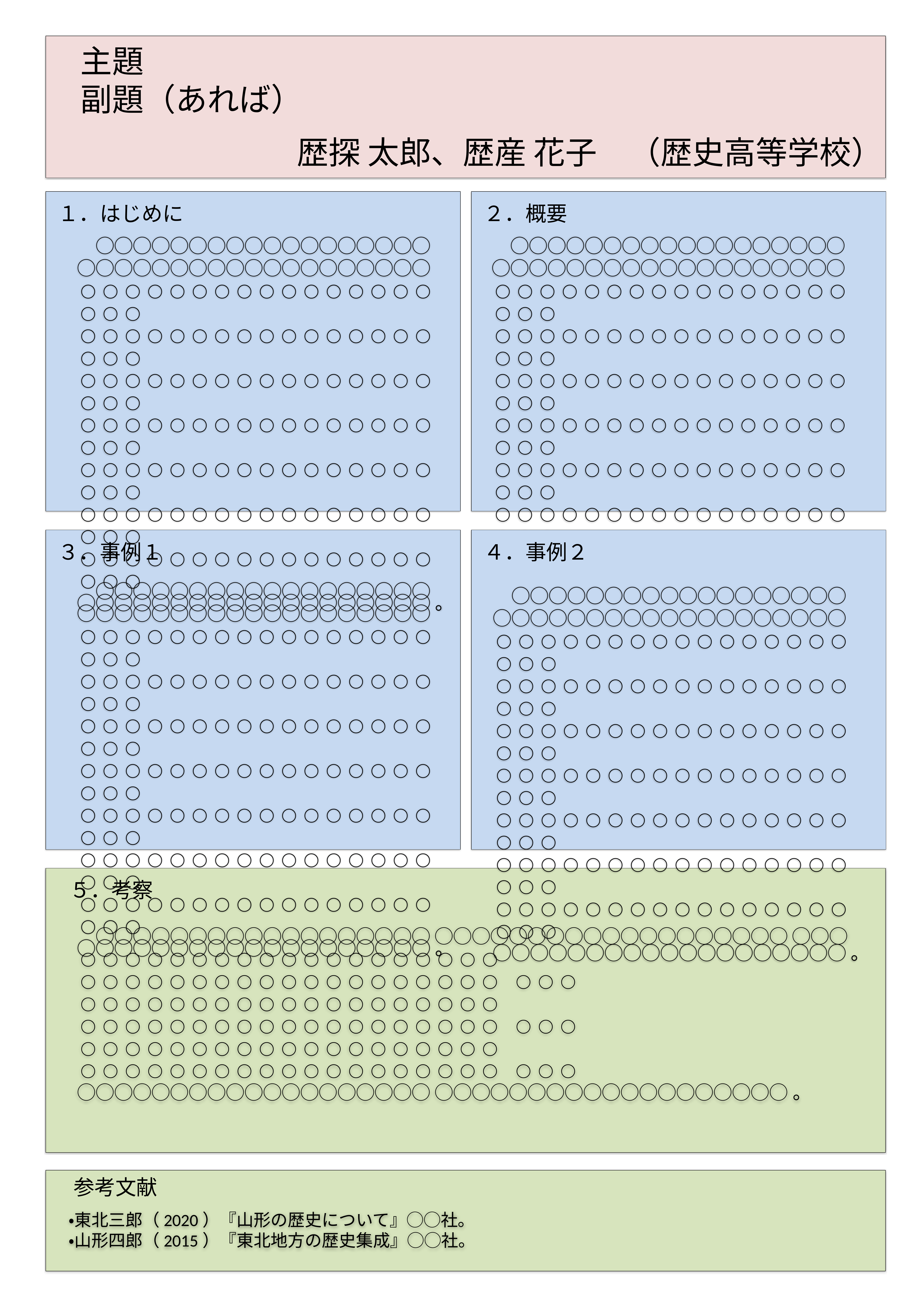

主題
　副題（あれば）

　歴探 太郎、歴産 花子　（歴史高等学校）

　　　１．はじめに

　　　２．概要
　◯◯◯◯◯◯◯◯◯◯◯◯◯◯◯◯◯◯ ◯◯◯◯◯◯◯◯◯◯◯◯◯◯◯◯◯◯◯
◯◯◯◯◯◯◯◯◯◯◯◯◯◯◯◯◯◯◯
◯◯◯◯◯◯◯◯◯◯◯◯◯◯◯◯◯◯◯
◯◯◯◯◯◯◯◯◯◯◯◯◯◯◯◯◯◯◯
◯◯◯◯◯◯◯◯◯◯◯◯◯◯◯◯◯◯◯
◯◯◯◯◯◯◯◯◯◯◯◯◯◯◯◯◯◯◯
◯◯◯◯◯◯◯◯◯◯◯◯◯◯◯◯◯◯◯
◯◯◯◯◯◯◯◯◯◯◯◯◯◯◯◯◯◯◯
◯◯◯◯◯◯◯◯◯◯◯◯◯◯◯◯◯◯◯。

　◯◯◯◯◯◯◯◯◯◯◯◯◯◯◯◯◯◯ ◯◯◯◯◯◯◯◯◯◯◯◯◯◯◯◯◯◯◯
◯◯◯◯◯◯◯◯◯◯◯◯◯◯◯◯◯◯◯
◯◯◯◯◯◯◯◯◯◯◯◯◯◯◯◯◯◯◯
◯◯◯◯◯◯◯◯◯◯◯◯◯◯◯◯◯◯◯
◯◯◯◯◯◯◯◯◯◯◯◯◯◯◯◯◯◯◯
◯◯◯◯◯◯◯◯◯◯◯◯◯◯◯◯◯◯◯
◯◯◯◯◯◯◯◯◯◯◯◯◯◯◯◯◯◯◯
◯◯◯◯◯◯◯◯◯◯◯◯◯◯◯◯◯◯◯
◯◯◯◯◯◯◯◯◯◯◯◯◯◯◯◯◯◯◯。

　　　３．事例１

　　　４．事例２
　◯◯◯◯◯◯◯◯◯◯◯◯◯◯◯◯◯◯ ◯◯◯◯◯◯◯◯◯◯◯◯◯◯◯◯◯◯◯
◯◯◯◯◯◯◯◯◯◯◯◯◯◯◯◯◯◯◯
◯◯◯◯◯◯◯◯◯◯◯◯◯◯◯◯◯◯◯
◯◯◯◯◯◯◯◯◯◯◯◯◯◯◯◯◯◯◯
◯◯◯◯◯◯◯◯◯◯◯◯◯◯◯◯◯◯◯
◯◯◯◯◯◯◯◯◯◯◯◯◯◯◯◯◯◯◯
◯◯◯◯◯◯◯◯◯◯◯◯◯◯◯◯◯◯◯
◯◯◯◯◯◯◯◯◯◯◯◯◯◯◯◯◯◯◯
◯◯◯◯◯◯◯◯◯◯◯◯◯◯◯◯◯◯◯。

　◯◯◯◯◯◯◯◯◯◯◯◯◯◯◯◯◯◯ ◯◯◯◯◯◯◯◯◯◯◯◯◯◯◯◯◯◯◯
◯◯◯◯◯◯◯◯◯◯◯◯◯◯◯◯◯◯◯
◯◯◯◯◯◯◯◯◯◯◯◯◯◯◯◯◯◯◯
◯◯◯◯◯◯◯◯◯◯◯◯◯◯◯◯◯◯◯
◯◯◯◯◯◯◯◯◯◯◯◯◯◯◯◯◯◯◯
◯◯◯◯◯◯◯◯◯◯◯◯◯◯◯◯◯◯◯
◯◯◯◯◯◯◯◯◯◯◯◯◯◯◯◯◯◯◯
◯◯◯◯◯◯◯◯◯◯◯◯◯◯◯◯◯◯◯
◯◯◯◯◯◯◯◯◯◯◯◯◯◯◯◯◯◯◯。

　５．考察
　◯◯◯◯◯◯◯◯◯◯◯◯◯◯◯◯◯◯ ◯◯◯◯◯◯◯◯◯◯◯◯◯◯◯◯◯◯◯ ◯◯◯
◯◯◯◯◯◯◯◯◯◯◯◯◯◯◯◯◯◯◯ ◯◯◯◯◯◯◯◯◯◯◯◯◯◯◯◯◯◯◯ ◯◯◯
◯◯◯◯◯◯◯◯◯◯◯◯◯◯◯◯◯◯◯ ◯◯◯◯◯◯◯◯◯◯◯◯◯◯◯◯◯◯◯ ◯◯◯
◯◯◯◯◯◯◯◯◯◯◯◯◯◯◯◯◯◯◯ ◯◯◯◯◯◯◯◯◯◯◯◯◯◯◯◯◯◯◯ ◯◯◯
◯◯◯◯◯◯◯◯◯◯◯◯◯◯◯◯◯◯◯ ◯◯◯◯◯◯◯◯◯◯◯◯◯◯◯◯◯◯◯。

 　参考文献
・東北三郎（2020）『山形の歴史について』◯◯社。
・山形四郎（2015）『東北地方の歴史集成』◯◯社。